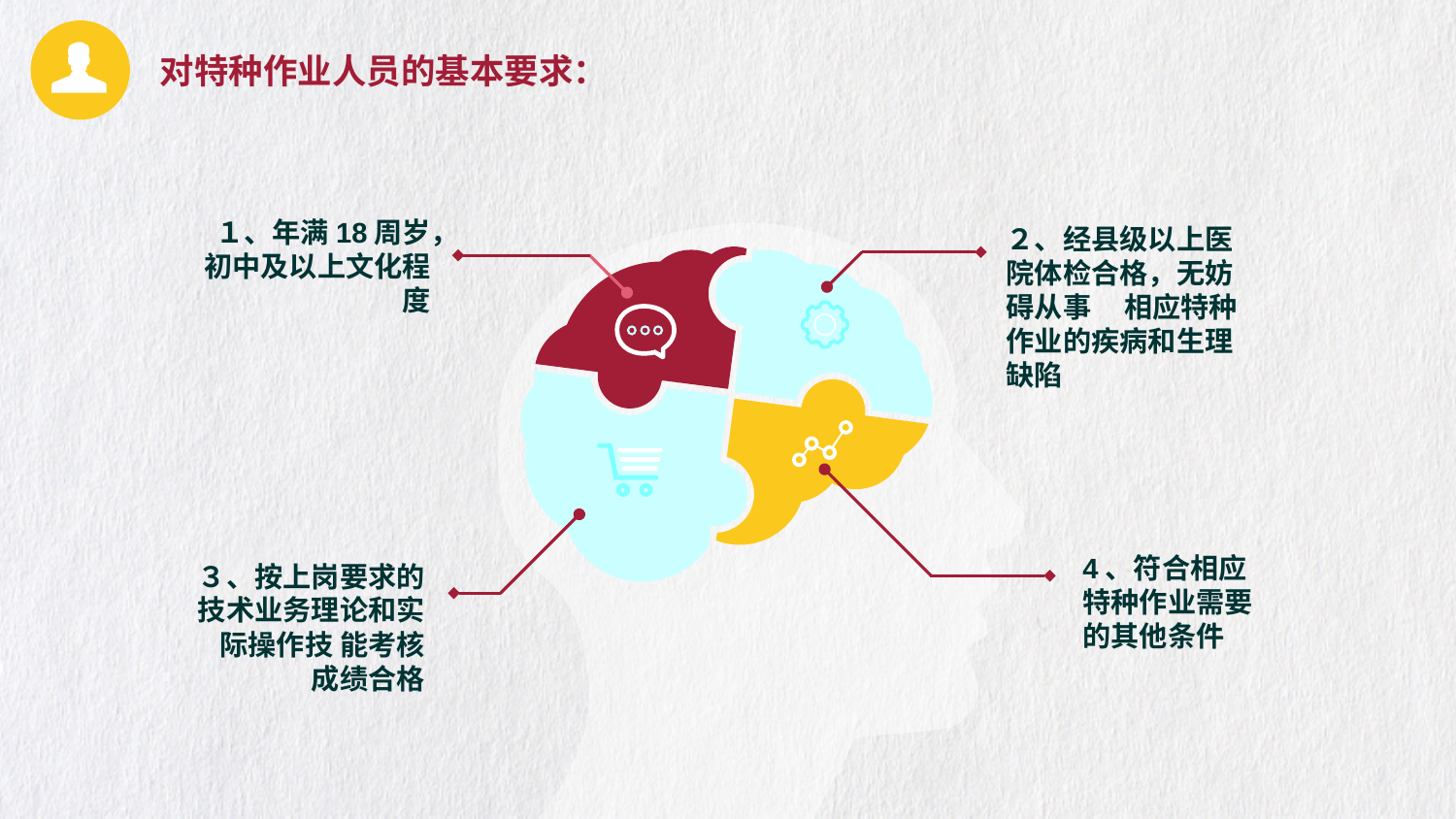

对特种作业人员的基本要求：
１、年满18周岁，初中及以上文化程度
２、经县级以上医院体检合格，无妨碍从事     相应特种作业的疾病和生理缺陷

4、符合相应特种作业需要的其他条件
３、按上岗要求的技术业务理论和实际操作技 能考核成绩合格